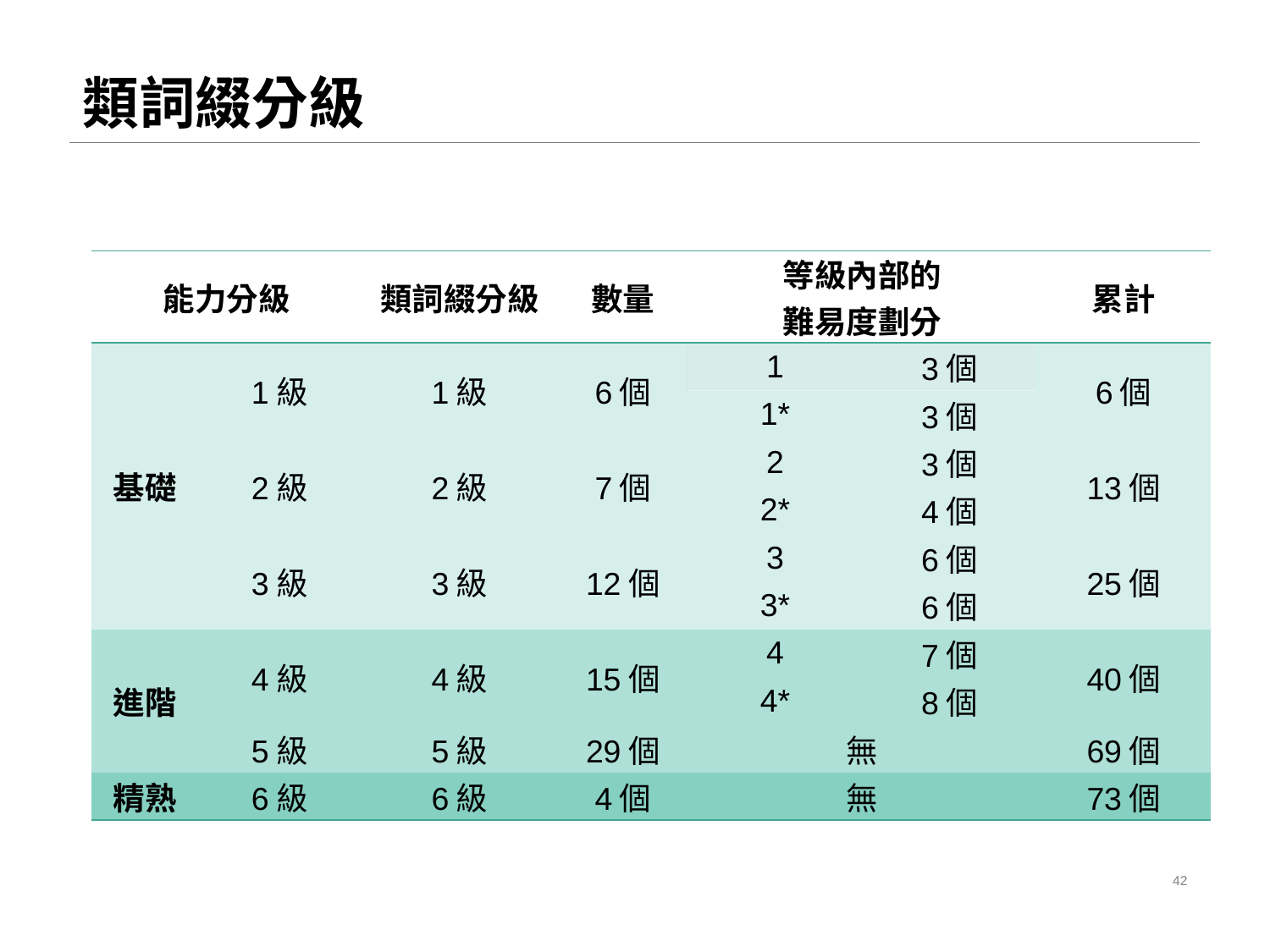

# 類詞綴分級
| 能力分級 |  | 類詞綴分級 | 數量 | 等級內部的 難易度劃分 |  | 累計 |
| --- | --- | --- | --- | --- | --- | --- |
| 基礎 | 1級 | 1級 | 6個 | 1 | 3個 | 6個 |
|  |  |  |  | 1\* | 3個 |  |
|  | 2級 | 2級 | 7個 | 2 | 3個 | 13個 |
|  |  |  |  | 2\* | 4個 |  |
|  | 3級 | 3級 | 12個 | 3 | 6個 | 25個 |
|  |  |  |  | 3\* | 6個 |  |
| 進階 | 4級 | 4級 | 15個 | 4 | 7個 | 40個 |
|  |  |  |  | 4\* | 8個 |  |
|  | 5級 | 5級 | 29個 | 無 |  | 69個 |
| 精熟 | 6級 | 6級 | 4個 | 無 |  | 73個 |
42